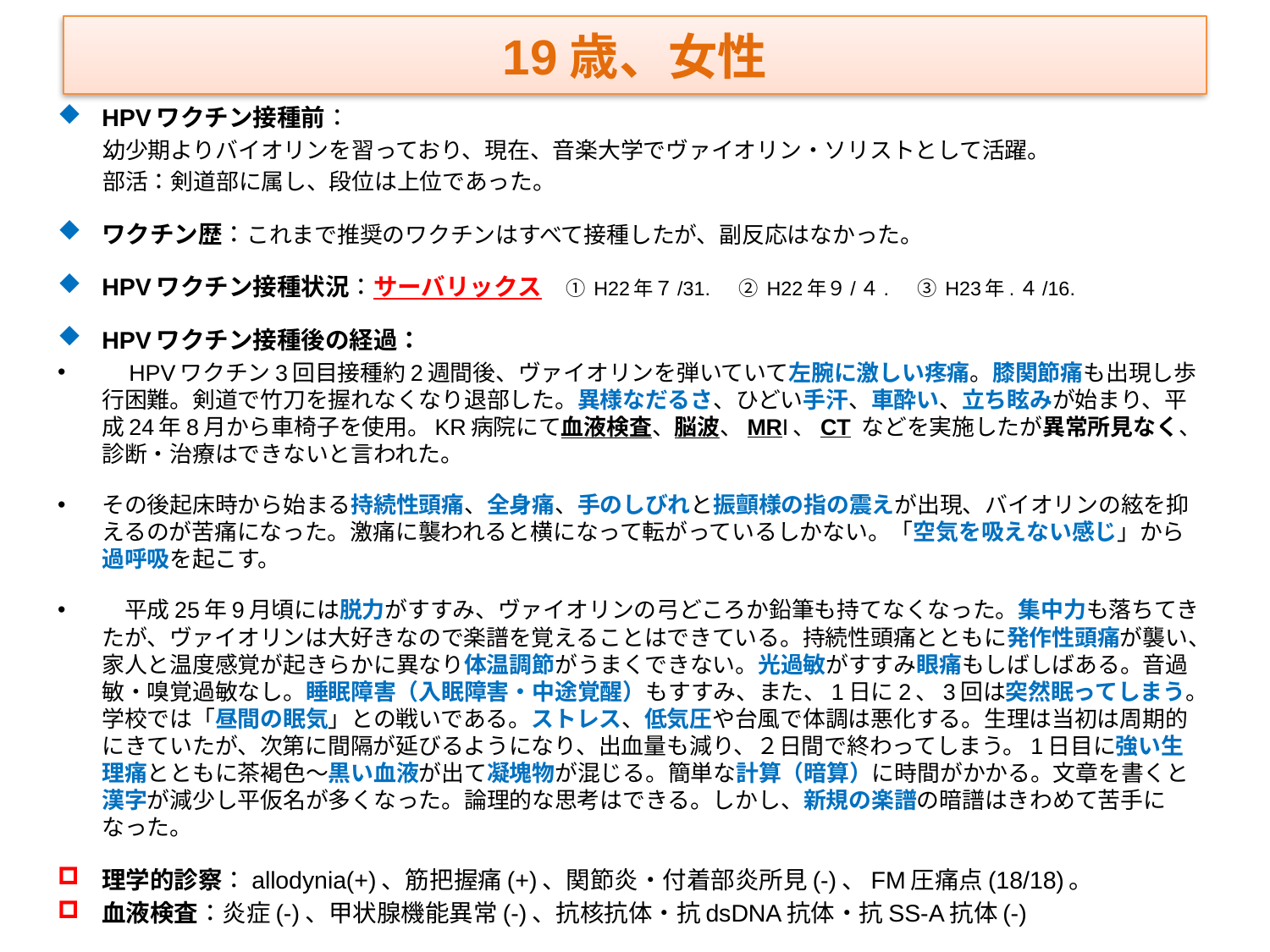

# 19歳、女性
HPVワクチン接種前：
　　幼少期よりバイオリンを習っており、現在、音楽大学でヴァイオリン・ソリストとして活躍。
　　部活：剣道部に属し、段位は上位であった。

ワクチン歴：これまで推奨のワクチンはすべて接種したが、副反応はなかった。

HPVワクチン接種状況：サーバリックス　① H22年７/31.　 ② H22年９/４.　 ③ H23年.４/16.

HPVワクチン接種後の経過：
　HPVワクチン3回目接種約2週間後、ヴァイオリンを弾いていて左腕に激しい疼痛。膝関節痛も出現し歩行困難。剣道で竹刀を握れなくなり退部した。異様なだるさ、ひどい手汗、車酔い、立ち眩みが始まり、平成24年8月から車椅子を使用。KR病院にて血液検査、脳波、MRI、CT などを実施したが異常所見なく、診断・治療はできないと言われた。

その後起床時から始まる持続性頭痛、全身痛、手のしびれと振顫様の指の震えが出現、バイオリンの絃を抑えるのが苦痛になった。激痛に襲われると横になって転がっているしかない。「空気を吸えない感じ」から過呼吸を起こす。

　平成25年9月頃には脱力がすすみ、ヴァイオリンの弓どころか鉛筆も持てなくなった。集中力も落ちてきたが、ヴァイオリンは大好きなので楽譜を覚えることはできている。持続性頭痛とともに発作性頭痛が襲い、家人と温度感覚が起きらかに異なり体温調節がうまくできない。光過敏がすすみ眼痛もしばしばある。音過敏・嗅覚過敏なし。睡眠障害（入眠障害・中途覚醒）もすすみ、また、1日に2、3回は突然眠ってしまう。学校では「昼間の眠気」との戦いである。ストレス、低気圧や台風で体調は悪化する。生理は当初は周期的にきていたが、次第に間隔が延びるようになり、出血量も減り、２日間で終わってしまう。1日目に強い生理痛とともに茶褐色～黒い血液が出て凝塊物が混じる。簡単な計算（暗算）に時間がかかる。文章を書くと漢字が減少し平仮名が多くなった。論理的な思考はできる。しかし、新規の楽譜の暗譜はきわめて苦手になった。

理学的診察：allodynia(+)、筋把握痛(+)、関節炎・付着部炎所見(-)、FM圧痛点(18/18)。
血液検査：炎症(-)、甲状腺機能異常(-)、抗核抗体・抗dsDNA抗体・抗SS-A抗体(-)